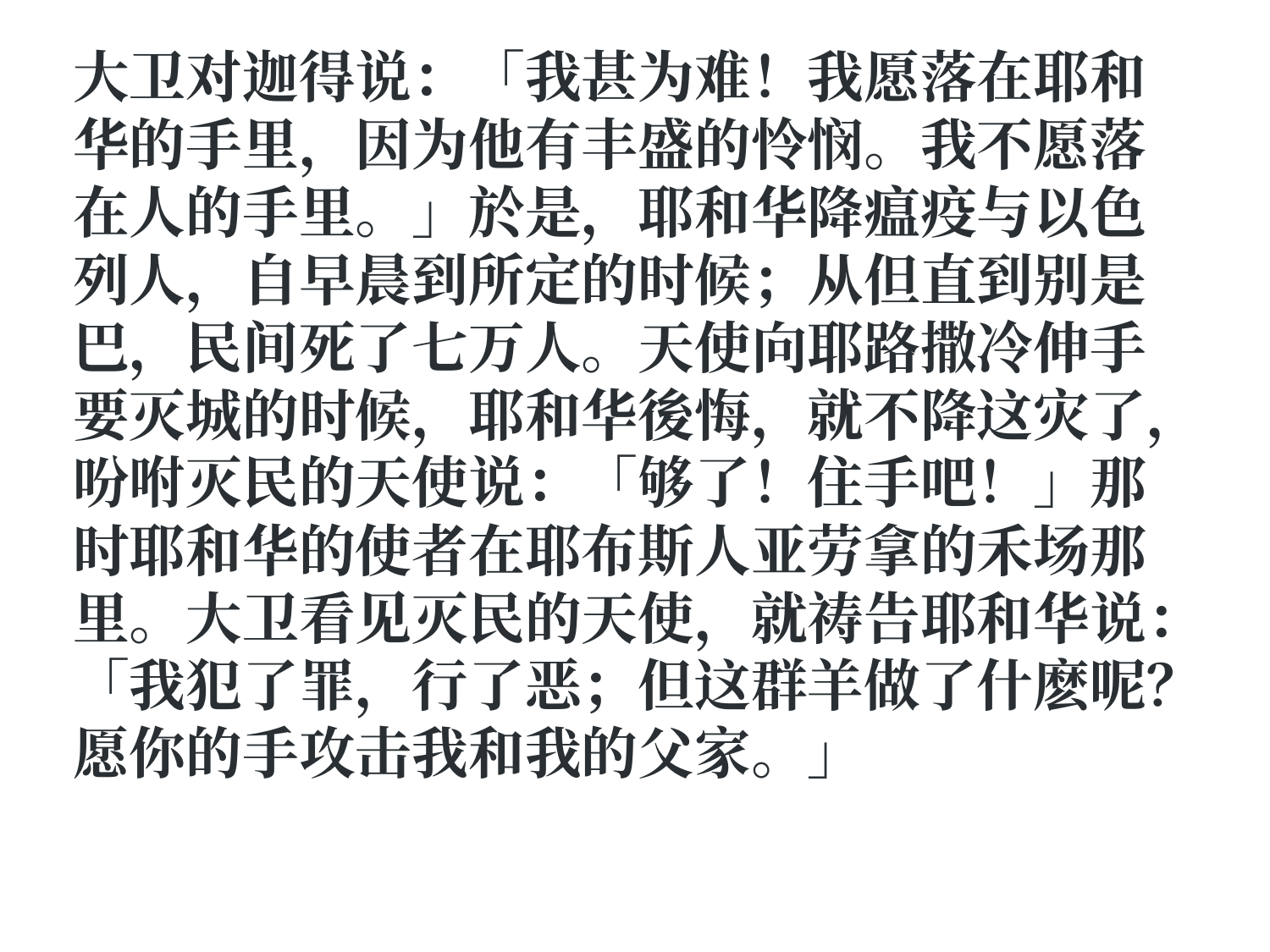

大卫对迦得说：「我甚为难！我愿落在耶和华的手里，因为他有丰盛的怜悯。我不愿落在人的手里。」於是，耶和华降瘟疫与以色列人，自早晨到所定的时候；从但直到别是巴，民间死了七万人。天使向耶路撒冷伸手要灭城的时候，耶和华後悔，就不降这灾了，吩咐灭民的天使说：「够了！住手吧！」那时耶和华的使者在耶布斯人亚劳拿的禾场那里。大卫看见灭民的天使，就祷告耶和华说：「我犯了罪，行了恶；但这群羊做了什麽呢？愿你的手攻击我和我的父家。」